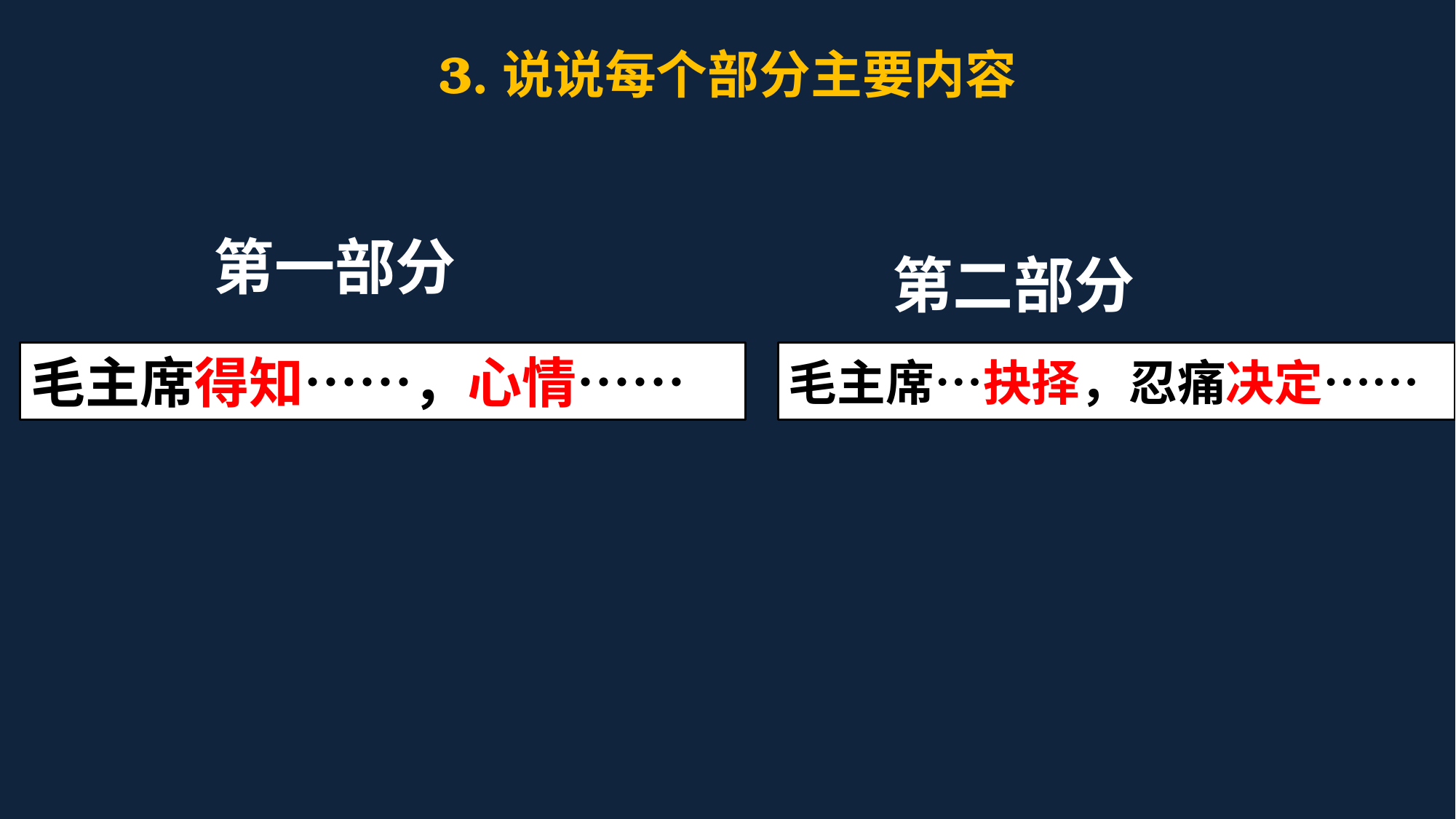

# 3.说说每个部分主要内容
第一部分
第二部分
毛主席得知……，心情……
毛主席…抉择，忍痛决定……